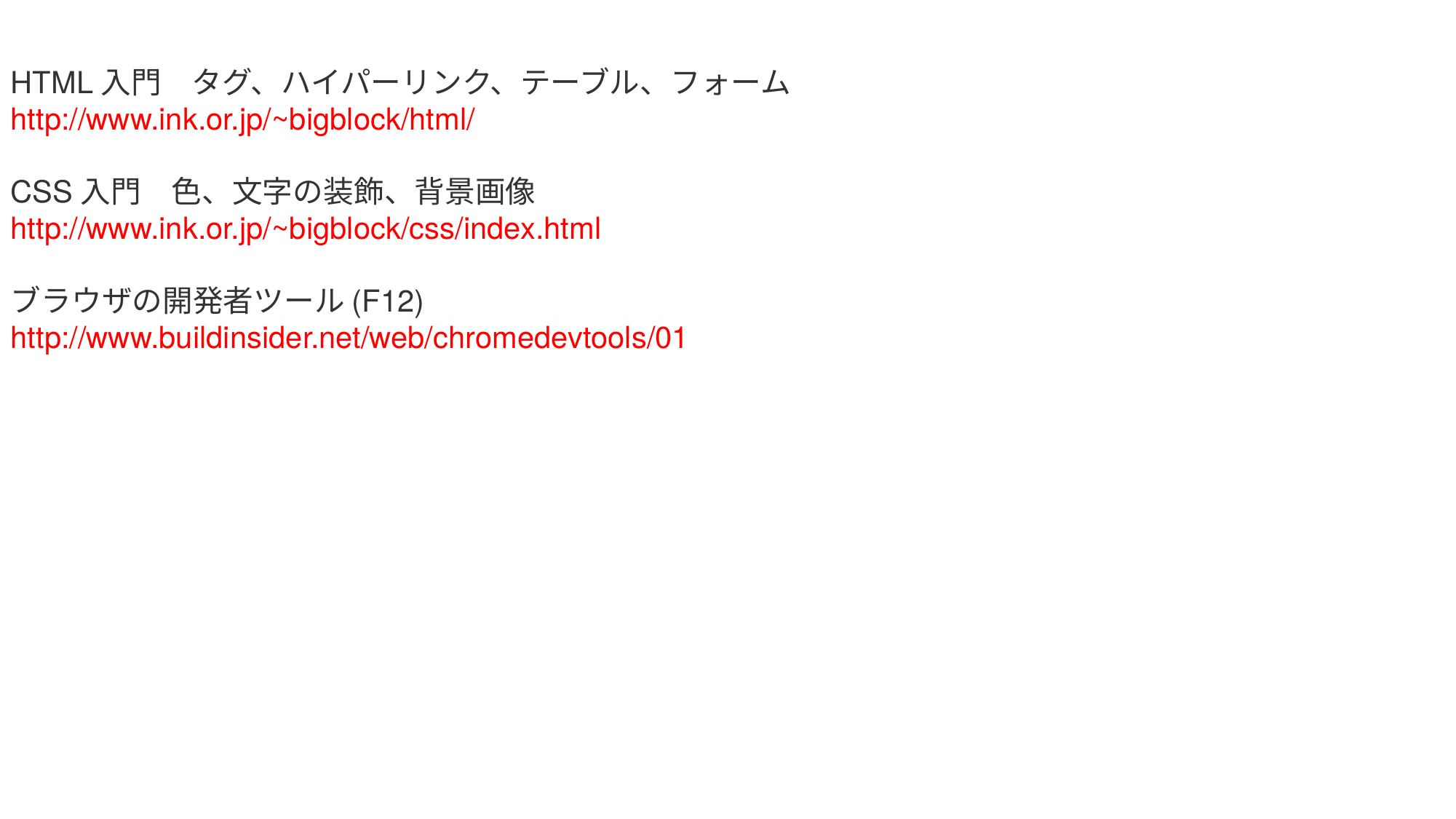

HTML入門　タグ、ハイパーリンク、テーブル、フォーム
http://www.ink.or.jp/~bigblock/html/

CSS入門　色、文字の装飾、背景画像
http://www.ink.or.jp/~bigblock/css/index.html

ブラウザの開発者ツール(F12)
http://www.buildinsider.net/web/chromedevtools/01